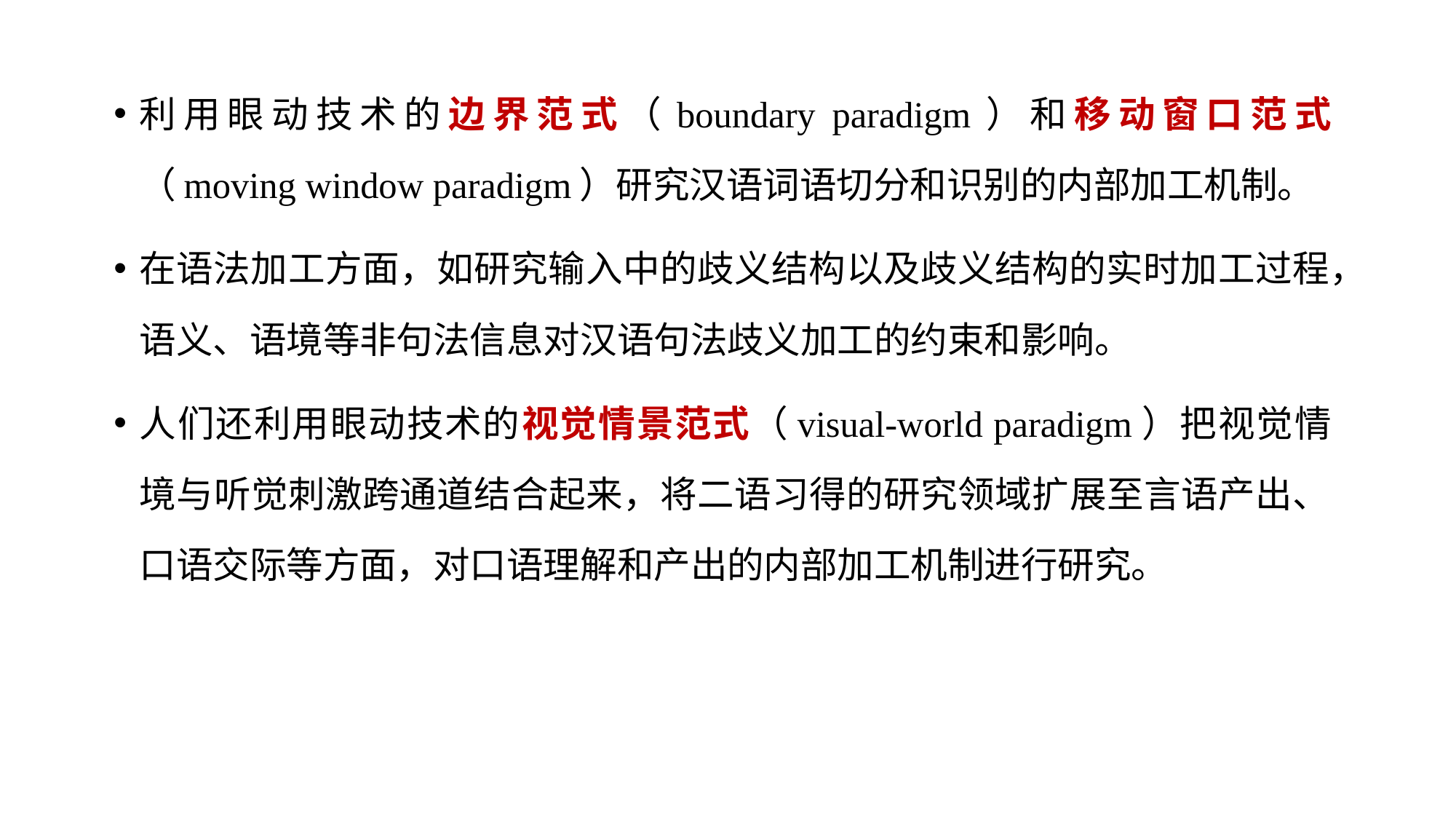

利用眼动技术的边界范式（boundary paradigm）和移动窗口范式（moving window paradigm）研究汉语词语切分和识别的内部加工机制。
在语法加工方面，如研究输入中的歧义结构以及歧义结构的实时加工过程，语义、语境等非句法信息对汉语句法歧义加工的约束和影响。
人们还利用眼动技术的视觉情景范式（visual-world paradigm）把视觉情境与听觉刺激跨通道结合起来，将二语习得的研究领域扩展至言语产出、口语交际等方面，对口语理解和产出的内部加工机制进行研究。